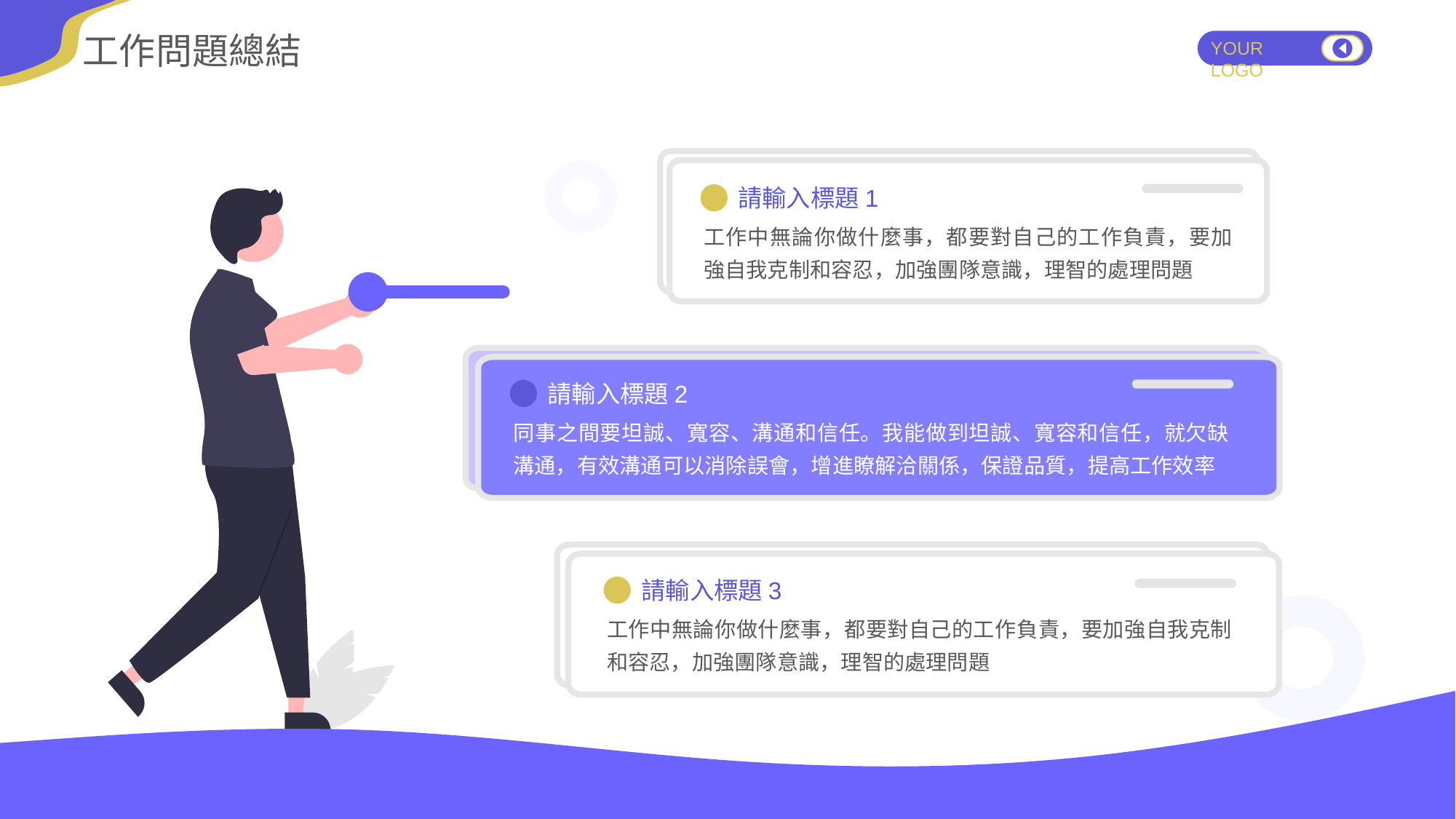

工作問題總結

YOUR LOGO

請輸入標題1

工作中無論你做什麼事，都要對自己的工作負責，要加強自我克制和容忍，加強團隊意識，理智的處理問題

請輸入標題2

同事之間要坦誠、寬容、溝通和信任。我能做到坦誠、寬容和信任，就欠缺溝通，有效溝通可以消除誤會，增進瞭解洽關係，保證品質，提高工作效率

請輸入標題3

工作中無論你做什麼事，都要對自己的工作負責，要加強自我克制和容忍，加強團隊意識，理智的處理問題